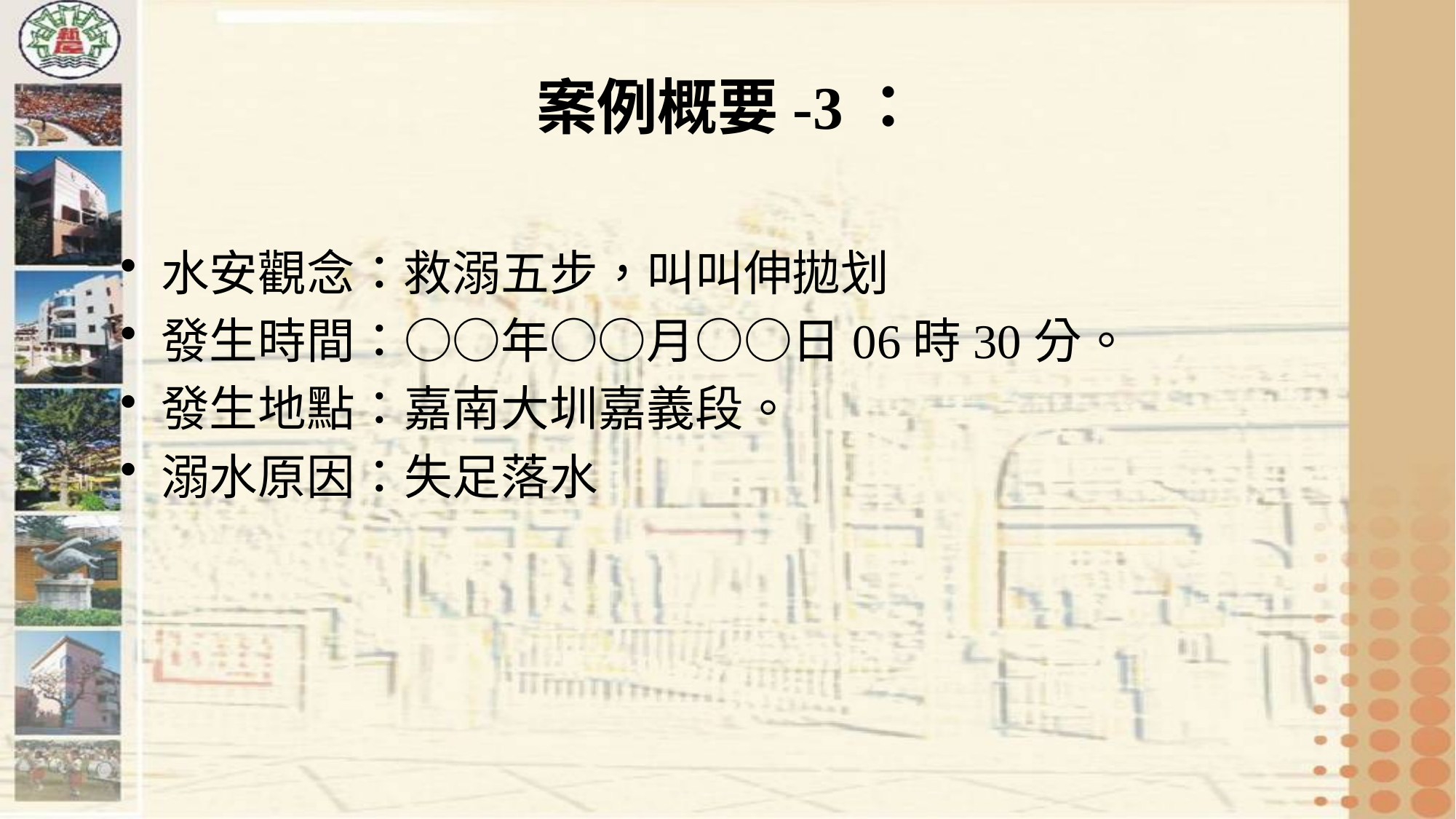

# 案例概要-3：
水安觀念：救溺五步，叫叫伸拋划
發生時間：○○年○○月○○日06時30分。
發生地點：嘉南大圳嘉義段。
溺水原因：失足落水